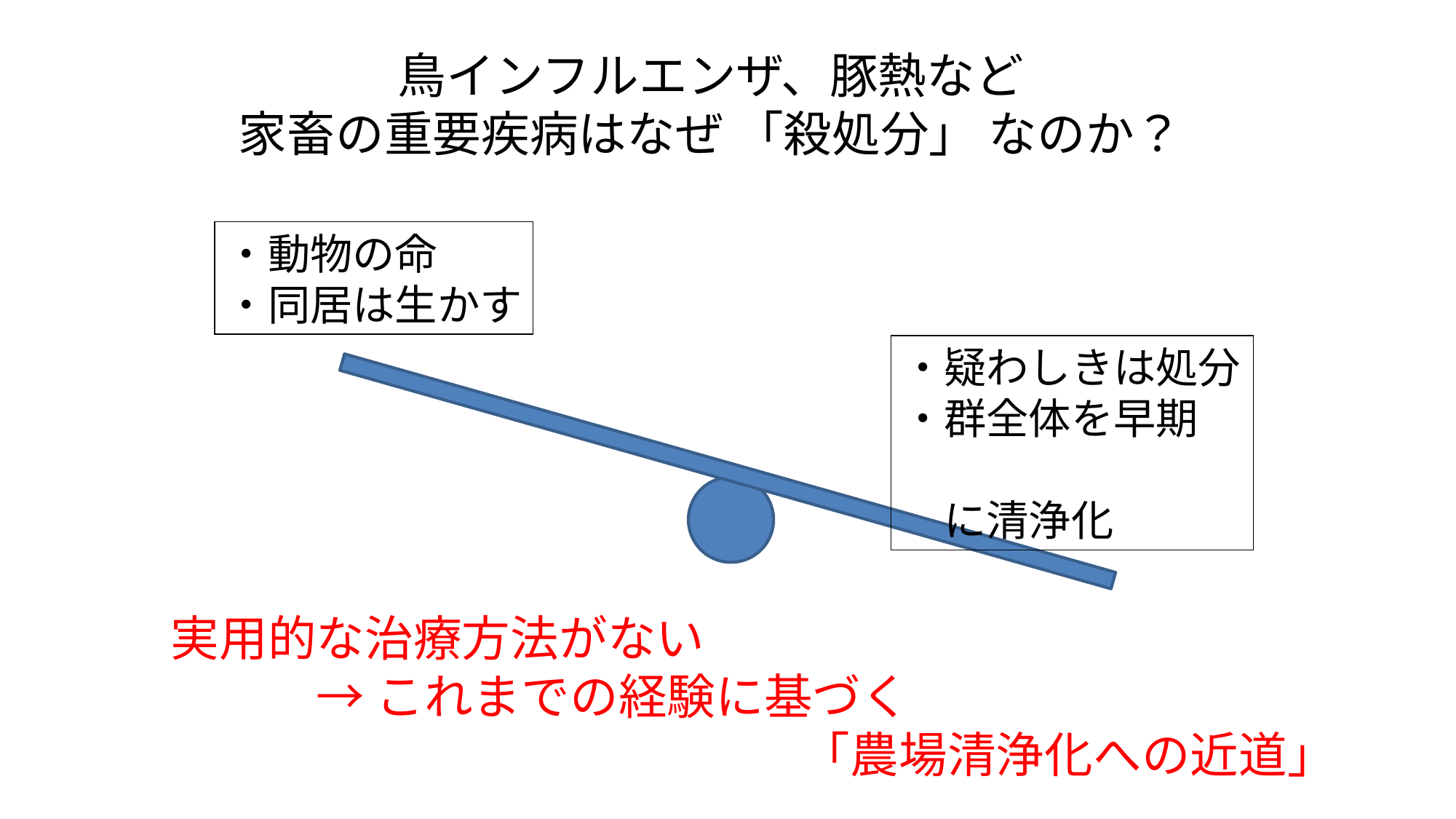

鳥インフルエンザ、豚熱など
家畜の重要疾病はなぜ 「殺処分」 なのか？
・動物の命
・同居は生かす
・疑わしきは処分
・群全体を早期
　に清浄化

実用的な治療方法がない
　　　→ これまでの経験に基づく
　　　　　　　　　　　　　「農場清浄化への近道」